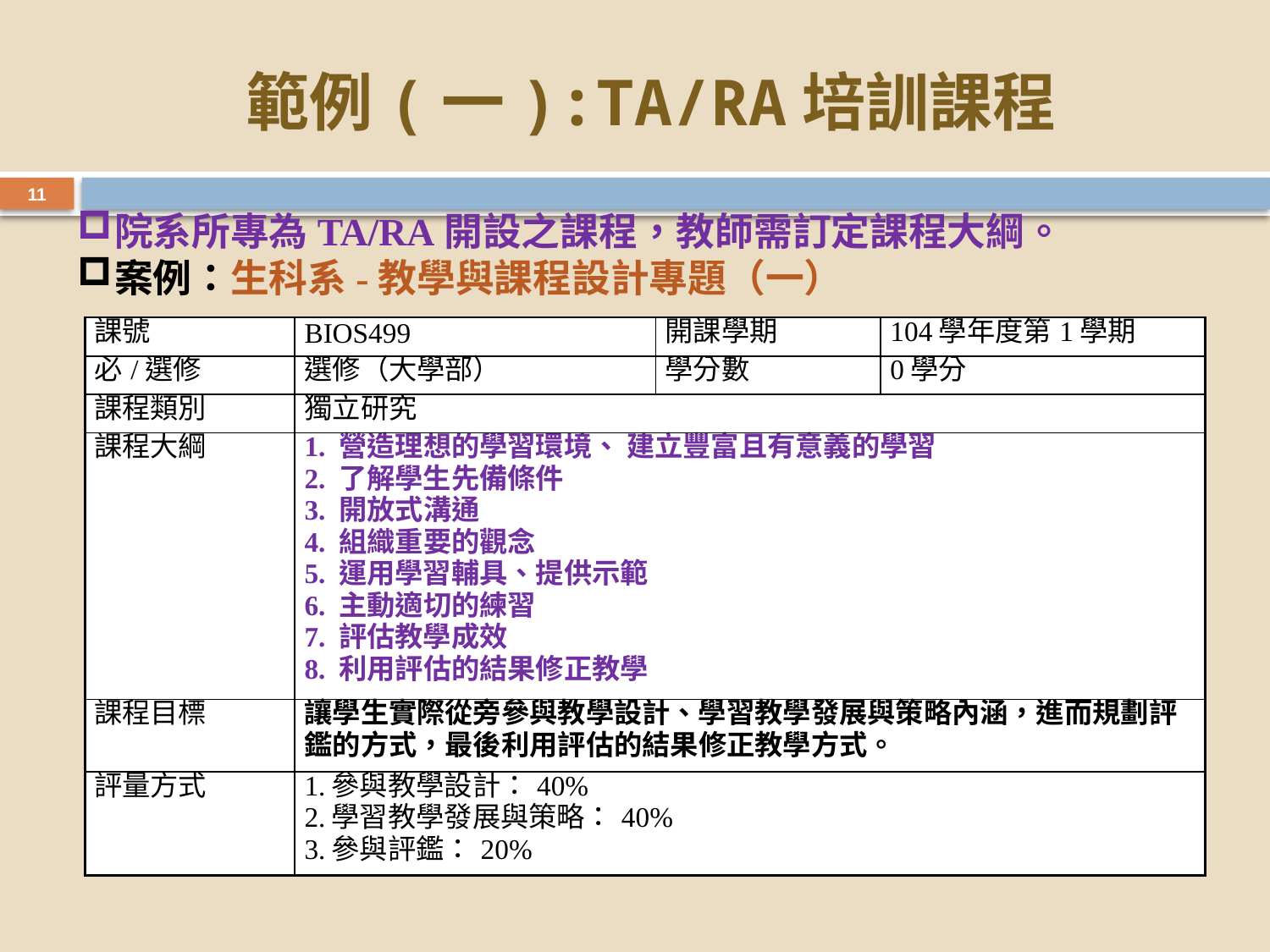

# 範例(一):TA/RA培訓課程
11
院系所專為TA/RA開設之課程，教師需訂定課程大綱。
案例：生科系-教學與課程設計專題（一）

| 課號 | BIOS499 | 開課學期 | 104學年度第1學期 |
| --- | --- | --- | --- |
| 必/選修 | 選修（大學部） | 學分數 | 0學分 |
| 課程類別 | 獨立研究 |  |  |
| 課程大綱 | 1. 營造理想的學習環境、 建立豐富且有意義的學習 2. 了解學生先備條件 3. 開放式溝通 4. 組織重要的觀念 5. 運用學習輔具、提供示範 6. 主動適切的練習 7. 評估教學成效 8. 利用評估的結果修正教學 |  |  |
| 課程目標 | 讓學生實際從旁參與教學設計、學習教學發展與策略內涵，進而規劃評鑑的方式，最後利用評估的結果修正教學方式。 |  |  |
| 評量方式 | 1.參與教學設計：40% 2.學習教學發展與策略：40% 3.參與評鑑：20% |  |  |